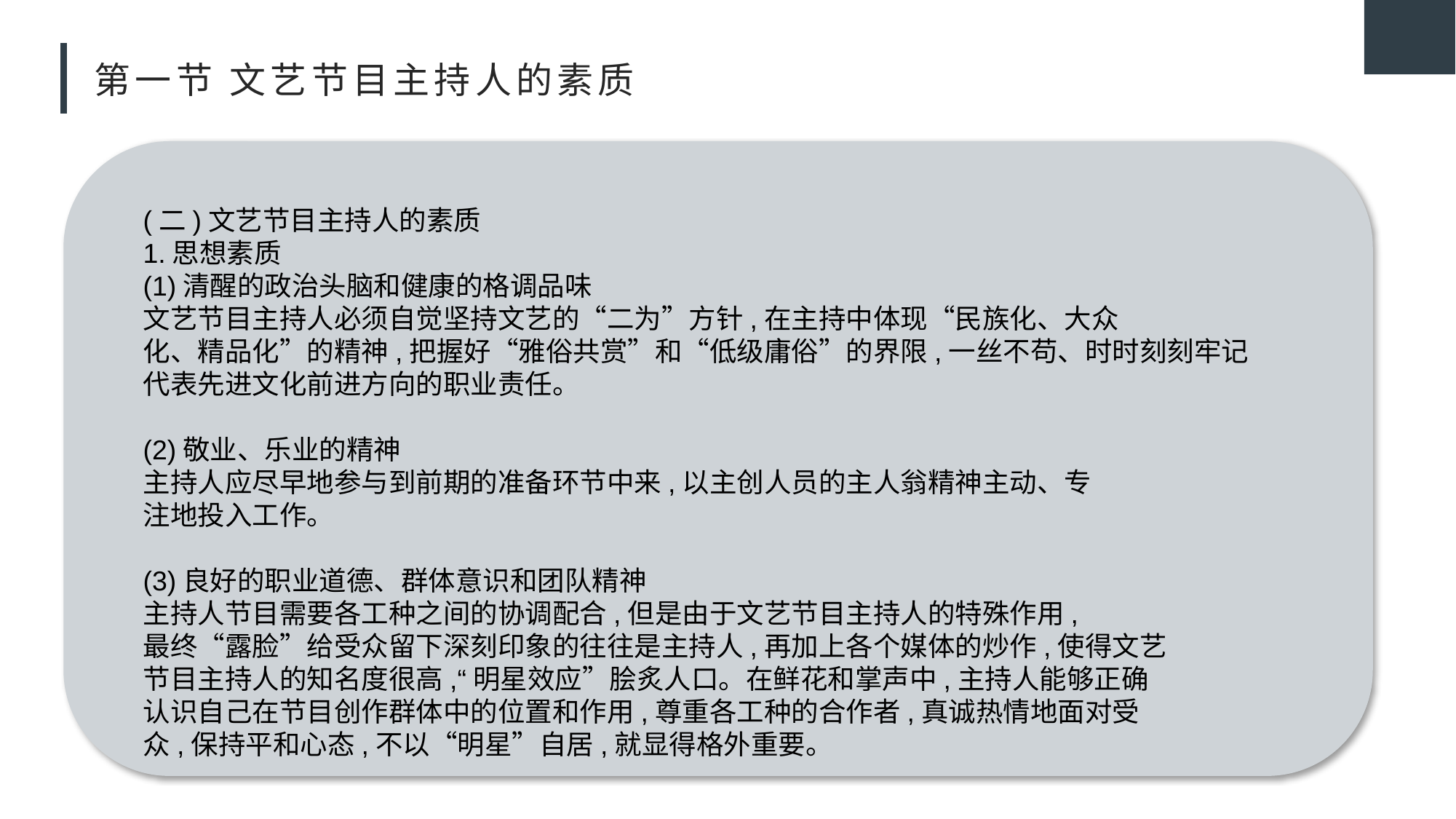

# 第一节 文艺节目主持人的素质

(二)文艺节目主持人的素质
1.思想素质
(1)清醒的政治头脑和健康的格调品味
文艺节目主持人必须自觉坚持文艺的“二为”方针,在主持中体现“民族化、大众
化、精品化”的精神,把握好“雅俗共赏”和“低级庸俗”的界限,一丝不苟、时时刻刻牢记
代表先进文化前进方向的职业责任。

(2)敬业、乐业的精神
主持人应尽早地参与到前期的准备环节中来,以主创人员的主人翁精神主动、专
注地投入工作。

(3)良好的职业道德、群体意识和团队精神
主持人节目需要各工种之间的协调配合,但是由于文艺节目主持人的特殊作用,
最终“露脸”给受众留下深刻印象的往往是主持人,再加上各个媒体的炒作,使得文艺
节目主持人的知名度很高,“明星效应”脍炙人口。在鲜花和掌声中,主持人能够正确
认识自己在节目创作群体中的位置和作用,尊重各工种的合作者,真诚热情地面对受
众,保持平和心态,不以“明星”自居,就显得格外重要。